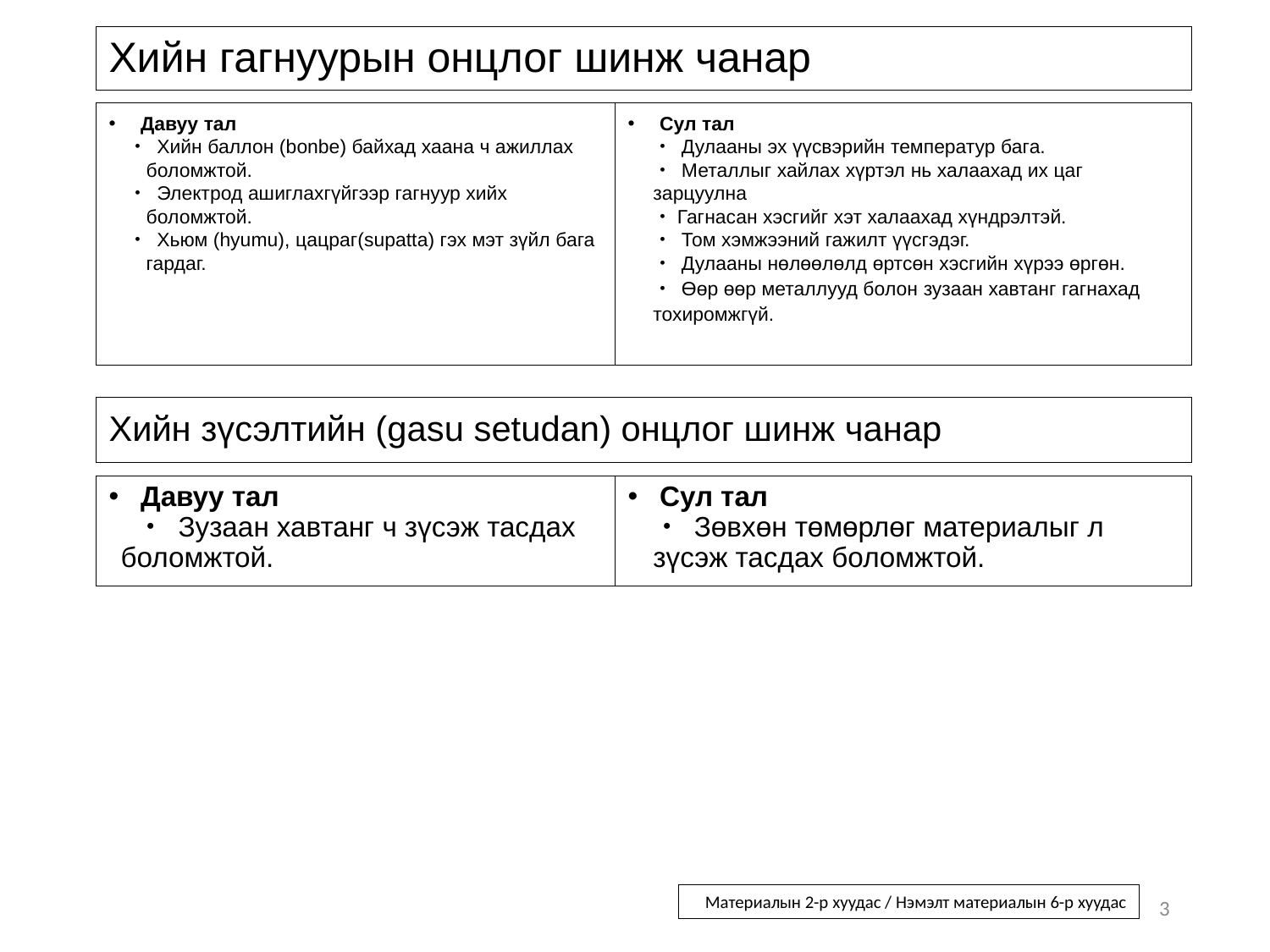

# Хийн гагнуурын онцлог шинж чанар
Сул тал
・ Дулааны эх үүсвэрийн температур бага.
・ Металлыг хайлах хүртэл нь халаахад их цаг зарцуулна
・Гагнасан хэсгийг хэт халаахад хүндрэлтэй.
・ Том хэмжээний гажилт үүсгэдэг.
・ Дулааны нөлөөлөлд өртсөн хэсгийн хүрээ өргөн.
・ Өөр өөр металлууд болон зузаан хавтанг гагнахад тохиромжгүй.
Давуу тал
　・ Хийн баллон (bonbe) байхад хаана ч ажиллах боломжтой.
　・ Электрод ашиглахгүйгээр гагнуур хийх боломжтой.
　・ Хьюм (hyumu), цацраг(supatta) гэх мэт зүйл бага гардаг.

Хийн зүсэлтийн (gasu setudan) онцлог шинж чанар
Сул тал
・ Зөвхөн төмөрлөг материалыг л зүсэж тасдах боломжтой.
Давуу тал
　・ Зузаан хавтанг ч зүсэж тасдах боломжтой.
3
Материалын 2-р хуудас / Нэмэлт материалын 6-р хуудас